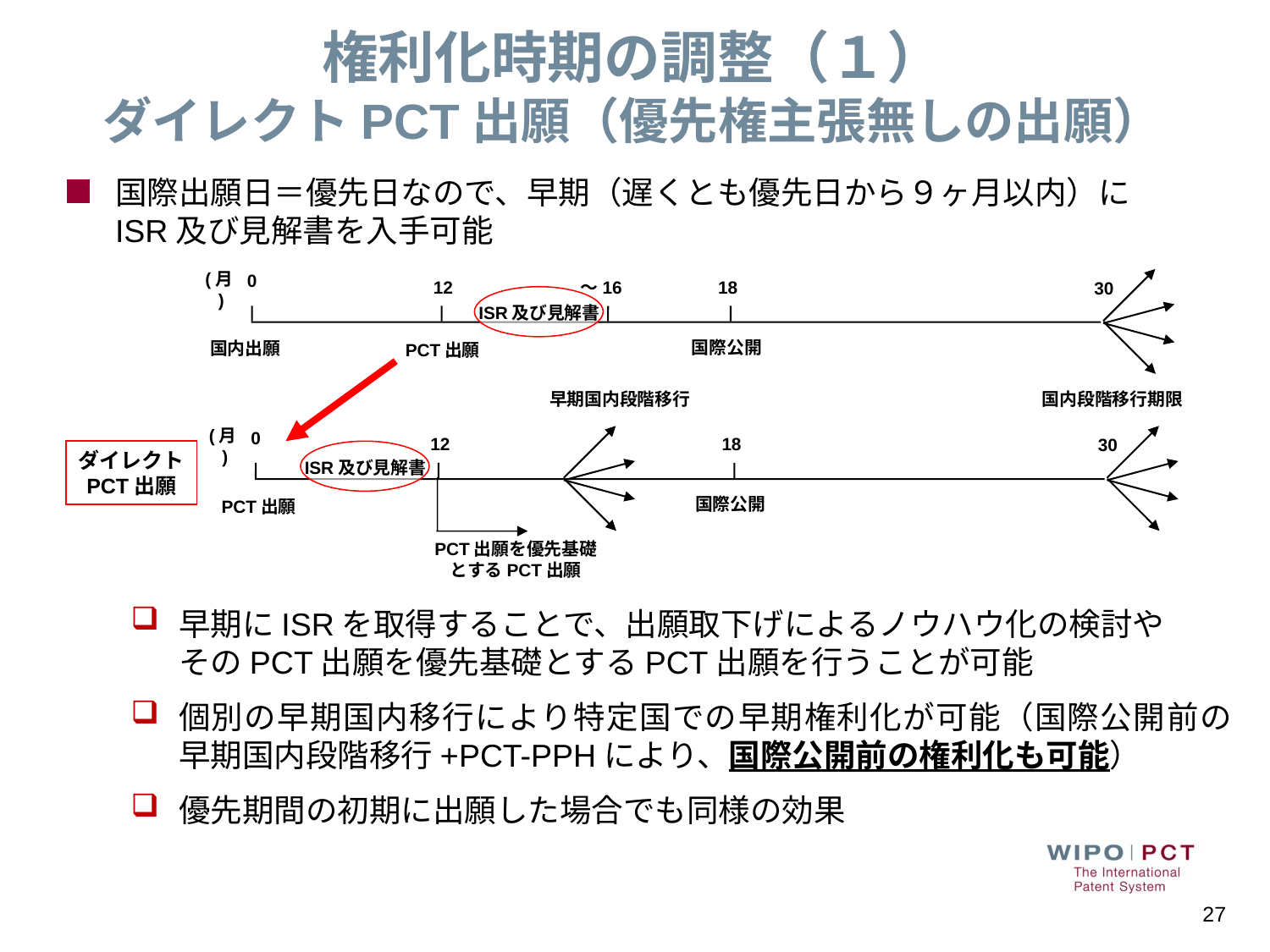

# 権利化時期の調整（１） ダイレクトPCT出願（優先権主張無しの出願）
国際出願日＝優先日なので、早期（遅くとも優先日から９ヶ月以内）に
ISR及び見解書を入手可能

早期にISRを取得することで、出願取下げによるノウハウ化の検討や
そのPCT出願を優先基礎とするPCT出願を行うことが可能
個別の早期国内移行により特定国での早期権利化が可能（国際公開前の
早期国内段階移行+PCT-PPHにより、国際公開前の権利化も可能）
優先期間の初期に出願した場合でも同様の効果

(月)
0
12
～16
18
30

ISR及び見解書

国際公開
国内出願
 PCT出願

早期国内段階移行
国内段階移行期限

(月)
0
12
18
30

ダイレクト
PCT出願

ISR及び見解書

国際公開
 PCT出願

PCT出願を優先基礎
とするPCT出願